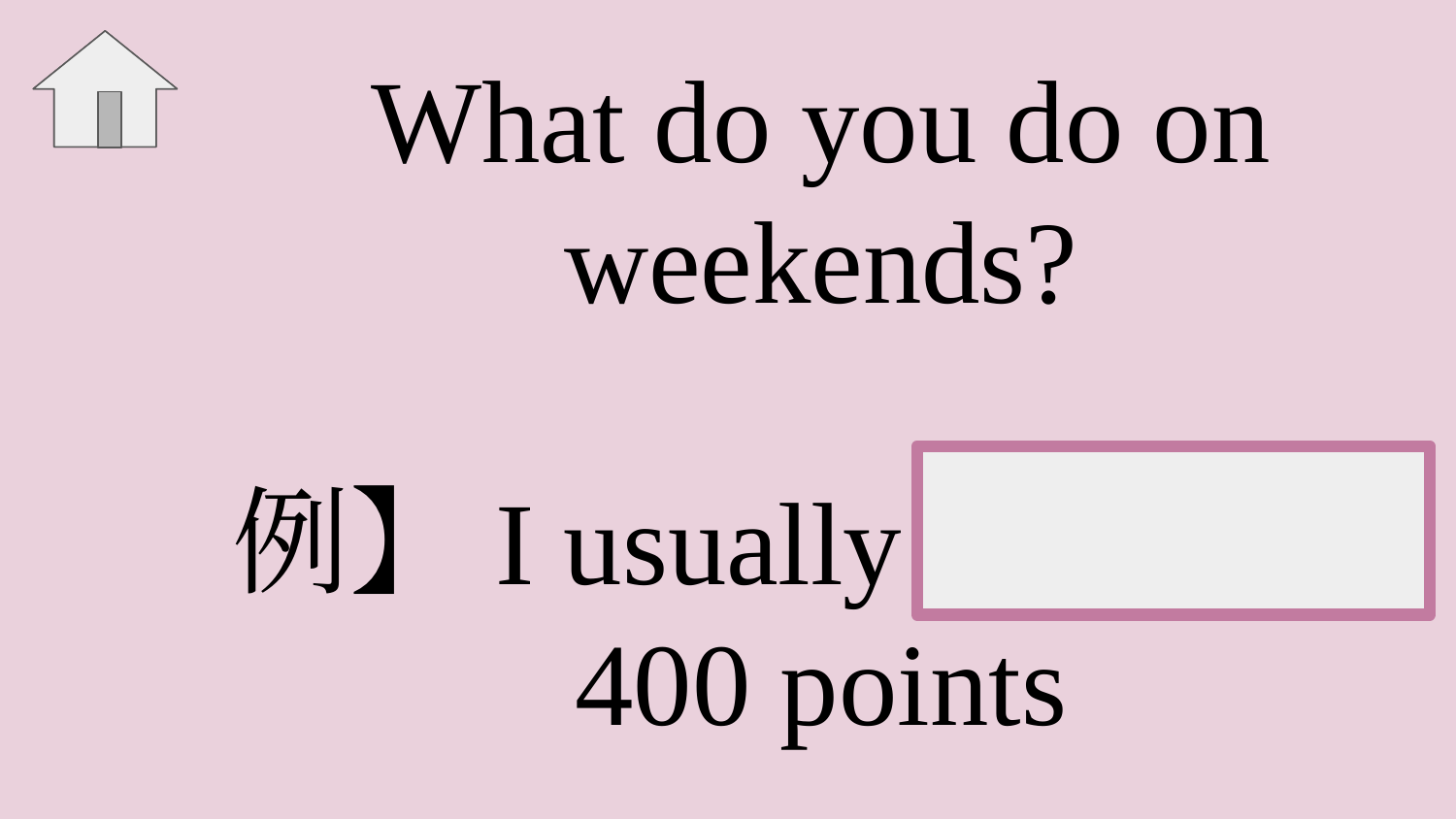

What do you do on weekends?

例】I usually watch TV.
400 points